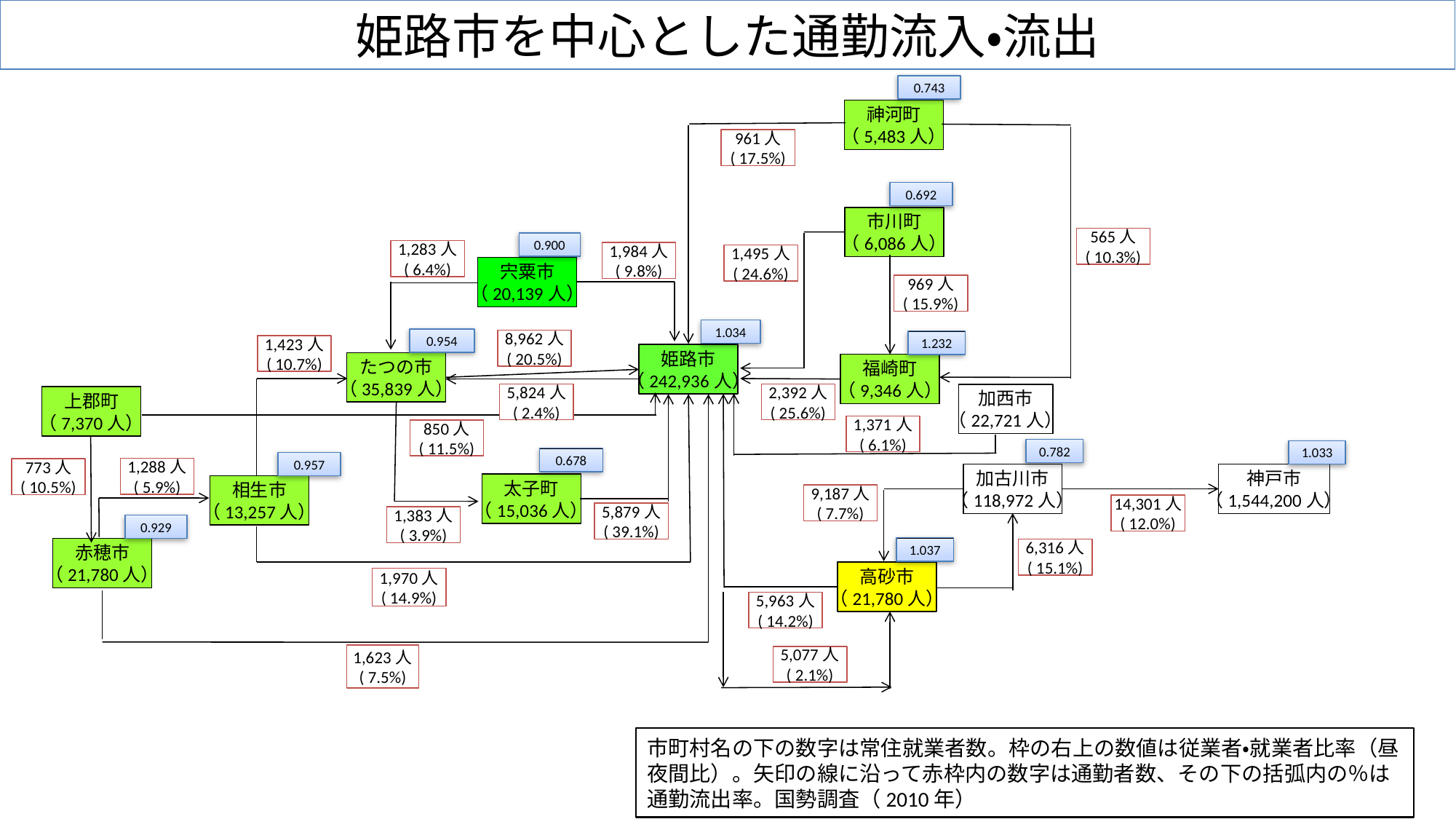

姫路市を中心とした通勤流入・流出
0.743
神河町
（5,483人）
961人
( 17.5%)
0.692
市川町
（6,086人）
565人
( 10.3%)
0.900
1,283人
( 6.4%)
1,984人
( 9.8%)
1,495人
( 24.6%)
宍粟市
（20,139人）
969人
( 15.9%)
1.034
0.954
8,962人
( 20.5%)
1.232
1,423人
( 10.7%)
姫路市
（242,936人）
たつの市
（35,839人）
福崎町
（9,346人）
5,824人
( 2.4%)
2,392人
( 25.6%)
加西市
（22,721人）
上郡町
（7,370人）
1,371人
( 6.1%)
850人
( 11.5%)
0.782
1.033
0.678
0.957
1,288人
( 5.9%)
773人
( 10.5%)
加古川市
（118,972人）
神戸市
（1,544,200人）
太子町
（15,036人）
相生市
（13,257人）
9,187人
( 7.7%)
14,301人
( 12.0%)
5,879人
( 39.1%)
1,383人
( 3.9%)
0.929
1.037
赤穂市
（21,780人）
6,316人
( 15.1%)
高砂市
（21,780人）
1,970人
( 14.9%)
5,963人
( 14.2%)
1,623人
( 7.5%)
5,077人
( 2.1%)
市町村名の下の数字は常住就業者数。枠の右上の数値は従業者・就業者比率（昼夜間比）。矢印の線に沿って赤枠内の数字は通勤者数、その下の括弧内の％は通勤流出率。国勢調査（2010年）